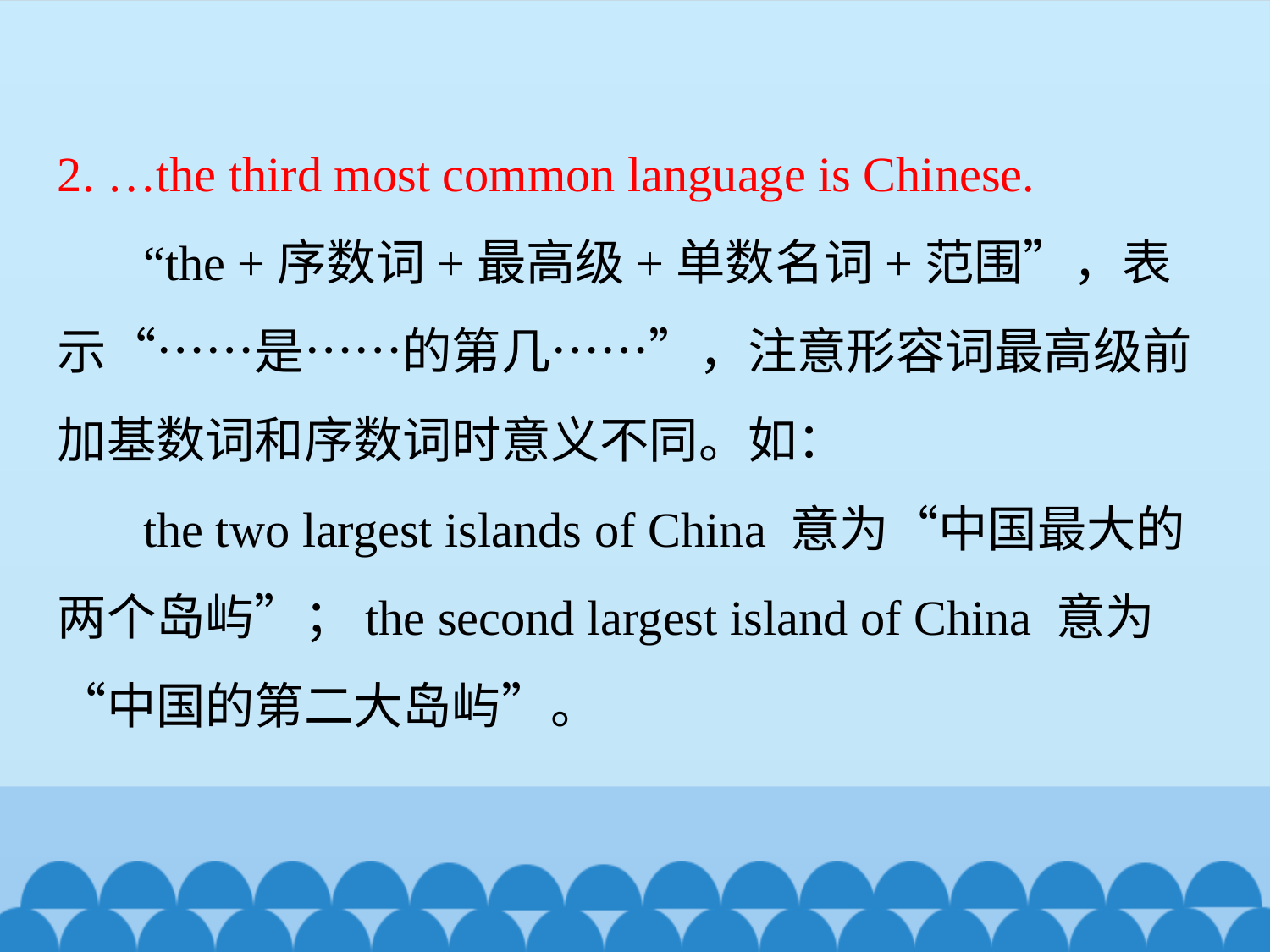

2. …the third most common language is Chinese.
       “the +序数词+最高级+单数名词+范围”，表示“……是……的第几……”，注意形容词最高级前加基数词和序数词时意义不同。如：
       the two largest islands of China 意为“中国最大的两个岛屿”；the second largest island of China 意为“中国的第二大岛屿”。